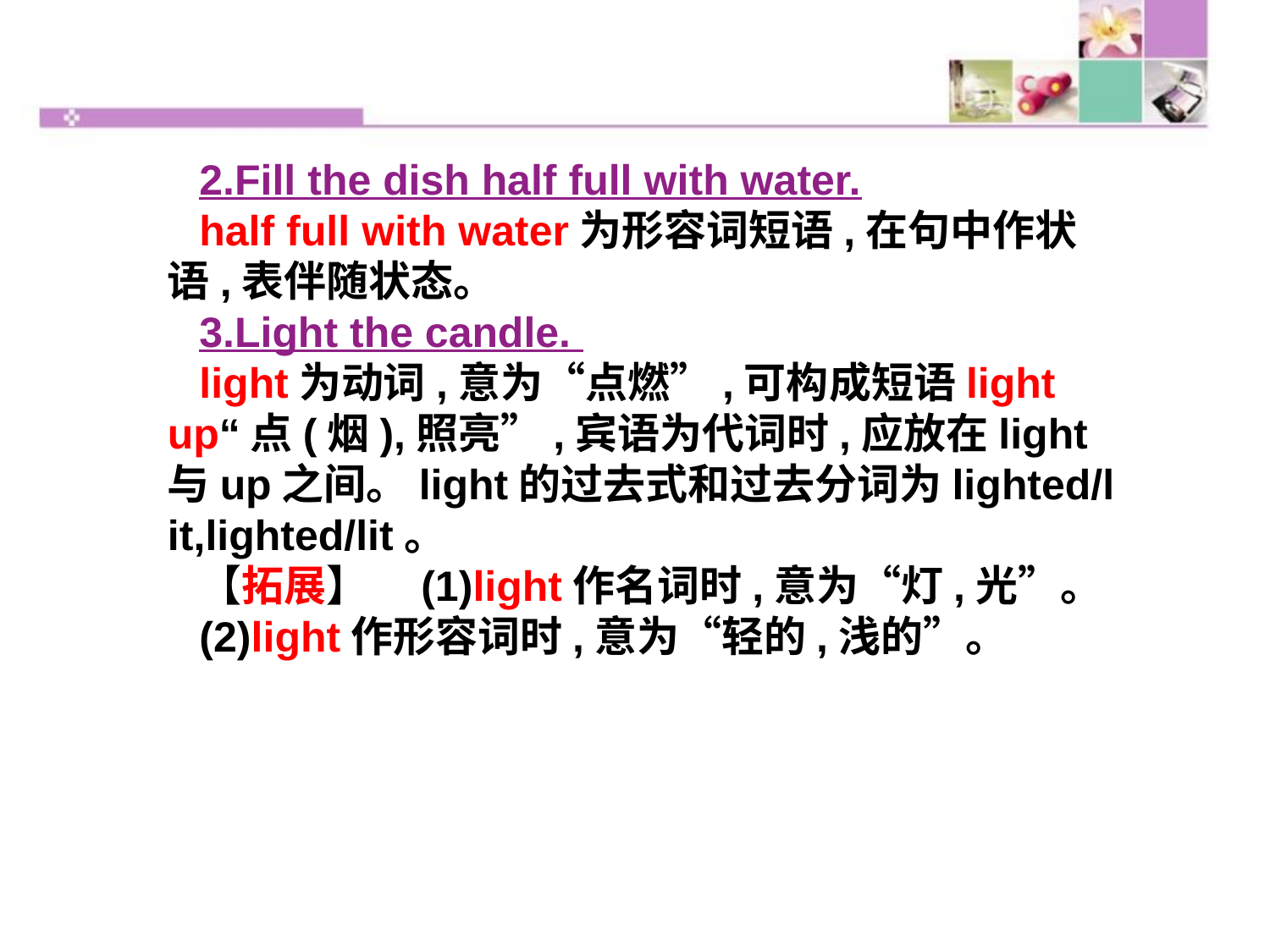

2.Fill the dish half full with water.
half full with water为形容词短语,在句中作状语,表伴随状态。
3.Light the candle.
light为动词,意为“点燃”,可构成短语light up“点(烟),照亮”,宾语为代词时,应放在light与up之间。light的过去式和过去分词为lighted/lit,lighted/lit。
【拓展】　(1)light作名词时,意为“灯,光”。
(2)light作形容词时,意为“轻的,浅的”。